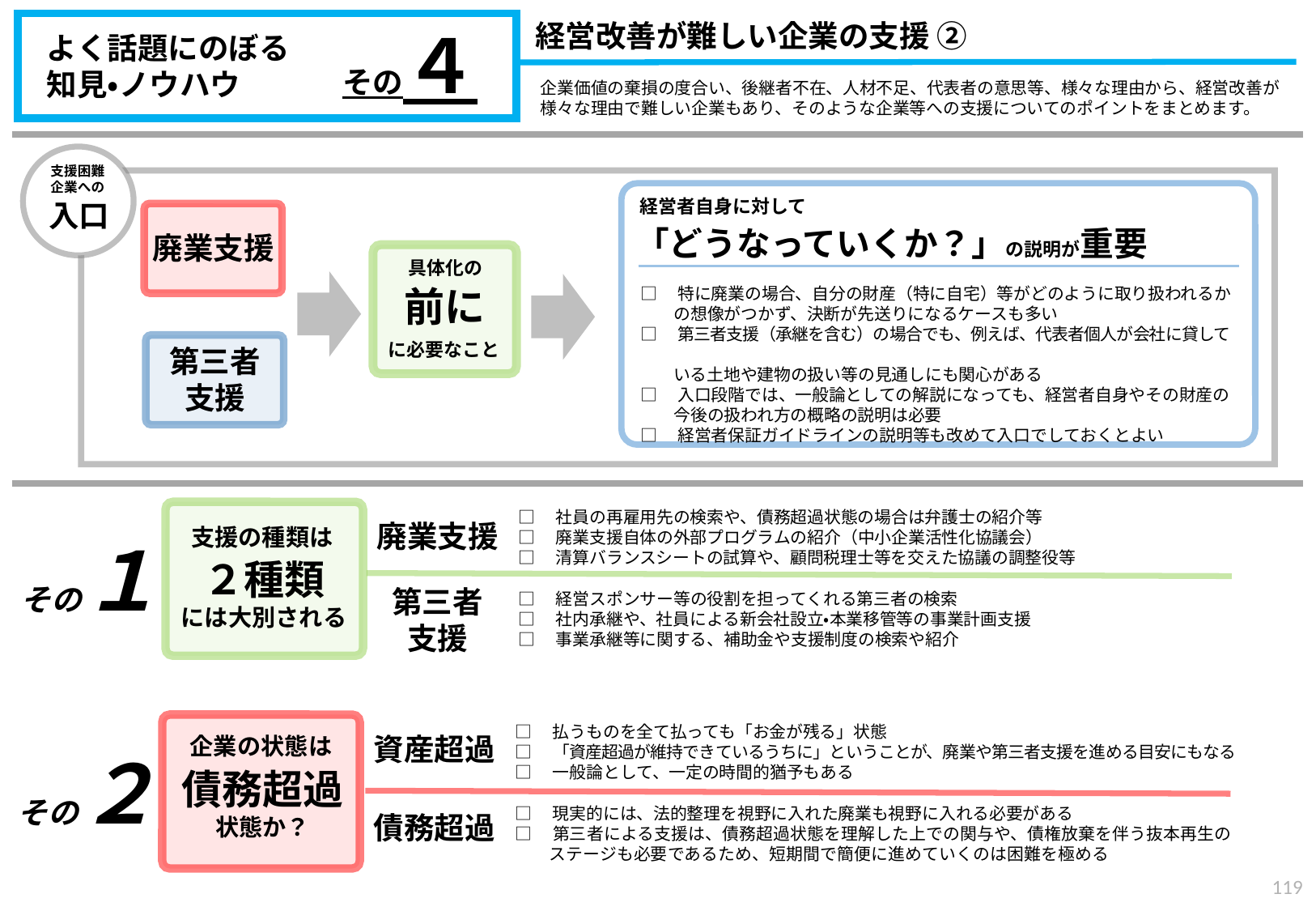

経営改善が難しい企業の支援 ②

その４
よく話題にのぼる
知見・ノウハウ
企業価値の棄損の度合い、後継者不在、人材不足、代表者の意思等、様々な理由から、経営改善が様々な理由で難しい企業もあり、そのような企業等への支援についてのポイントをまとめます。

支援困難
企業への
入口

経営者自身に対して
「どうなっていくか？」の説明が重要
□　特に廃業の場合、自分の財産（特に自宅）等がどのように取り扱われるか
　　の想像がつかず、決断が先送りになるケースも多い
□　第三者支援（承継を含む）の場合でも、例えば、代表者個人が会社に貸して
　　いる土地や建物の扱い等の見通しにも関心がある
□　入口段階では、一般論としての解説になっても、経営者自身やその財産の
　　今後の扱われ方の概略の説明は必要
□　経営者保証ガイドラインの説明等も改めて入口でしておくとよい

廃業支援

具体化の

前に
に必要なこと

第三者
支援
□　社員の再雇用先の検索や、債務超過状態の場合は弁護士の紹介等
□　廃業支援自体の外部プログラムの紹介（中小企業活性化協議会）
□　清算バランスシートの試算や、顧問税理士等を交えた協議の調整役等

廃業支援
その１
第三者
支援
□　経営スポンサー等の役割を担ってくれる第三者の検索
□　社内承継や、社員による新会社設立・本業移管等の事業計画支援
□　事業承継等に関する、補助金や支援制度の検索や紹介
支援の種類は
２種類
には大別される

□　払うものを全て払っても「お金が残る」状態
□　「資産超過が維持できているうちに」ということが、廃業や第三者支援を進める目安にもなる
□　一般論として、一定の時間的猶予もある
資産超過
企業の状態は
その２
債務超過
状態か？
□　現実的には、法的整理を視野に入れた廃業も視野に入れる必要がある
□　第三者による支援は、債務超過状態を理解した上での関与や、債権放棄を伴う抜本再生の
　　ステージも必要であるため、短期間で簡便に進めていくのは困難を極める
債務超過
119